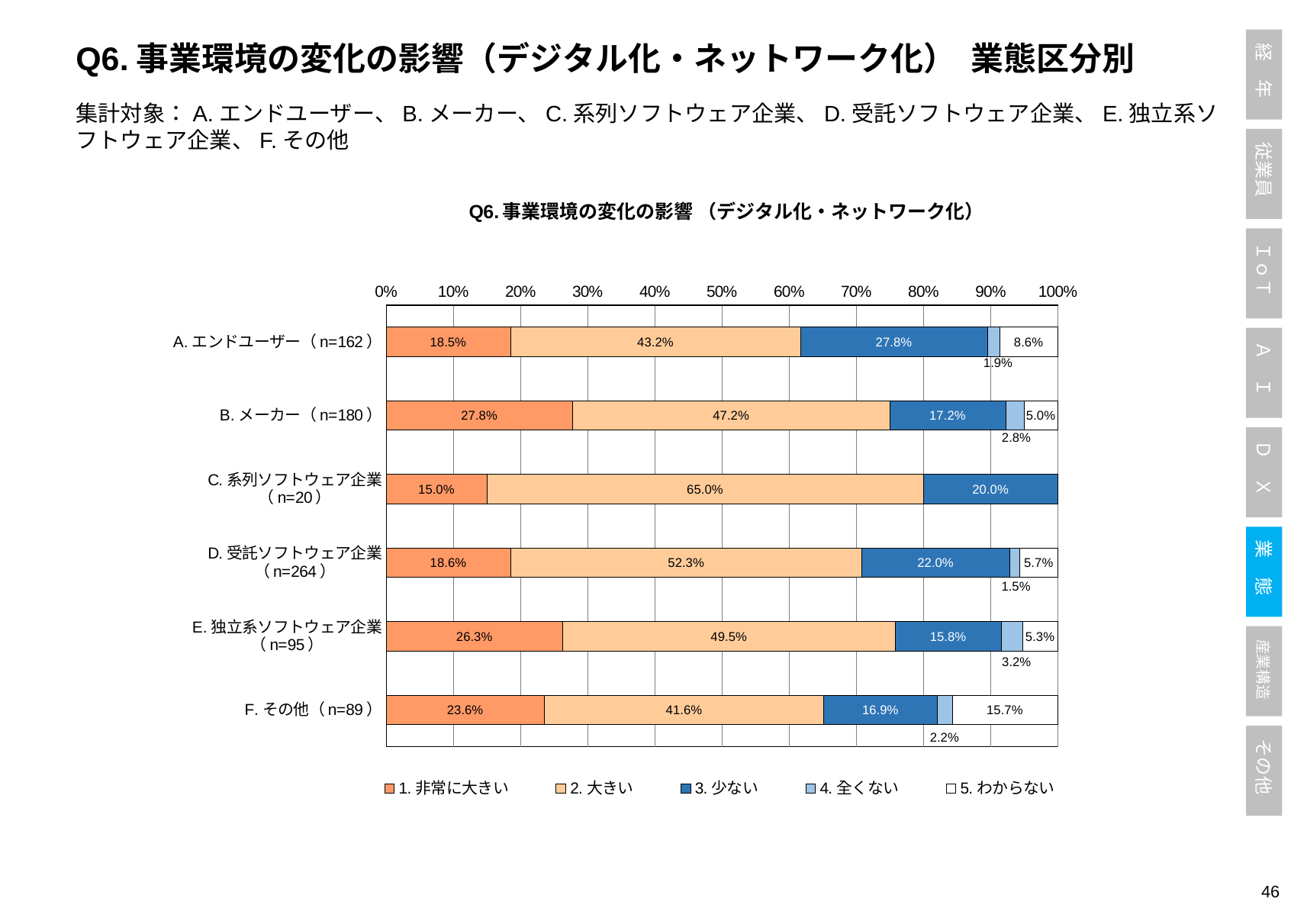

Q6.事業環境の変化の影響（デジタル化・ネットワーク化）  業態区分別
集計対象：A.エンドユーザー、B.メーカー、C.系列ソフトウェア企業、D.受託ソフトウェア企業、E.独立系ソフトウェア企業、F.その他

### Chart: Q6.事業環境の変化の影響 （デジタル化・ネットワーク化）

| Category | 1.非常に大きい | 2.大きい | 3.少ない | 4.全くない | 5.わからない |
|---|---|---|---|---|---|
| A.エンドユーザー（n=162） | 0.18518518518518517 | 0.43209876543209874 | 0.2777777777777778 | 0.018518518518518517 | 0.08641975308641975 |
| B.メーカー（n=180） | 0.2777777777777778 | 0.4722222222222222 | 0.17222222222222222 | 0.027777777777777776 | 0.05 |
| C.系列ソフトウェア企業（n=20） | 0.15 | 0.65 | 0.2 | 0.0 | 0.0 |
| D.受託ソフトウェア企業（n=264） | 0.1856060606060606 | 0.5227272727272727 | 0.2196969696969697 | 0.015151515151515152 | 0.056818181818181816 |
| E.独立系ソフトウェア企業（n=95） | 0.2631578947368421 | 0.49473684210526314 | 0.15789473684210525 | 0.031578947368421054 | 0.05263157894736842 |
| F.その他（n=89） | 0.23595505617977527 | 0.4157303370786517 | 0.16853932584269662 | 0.02247191011235955 | 0.15730337078651685 |
46